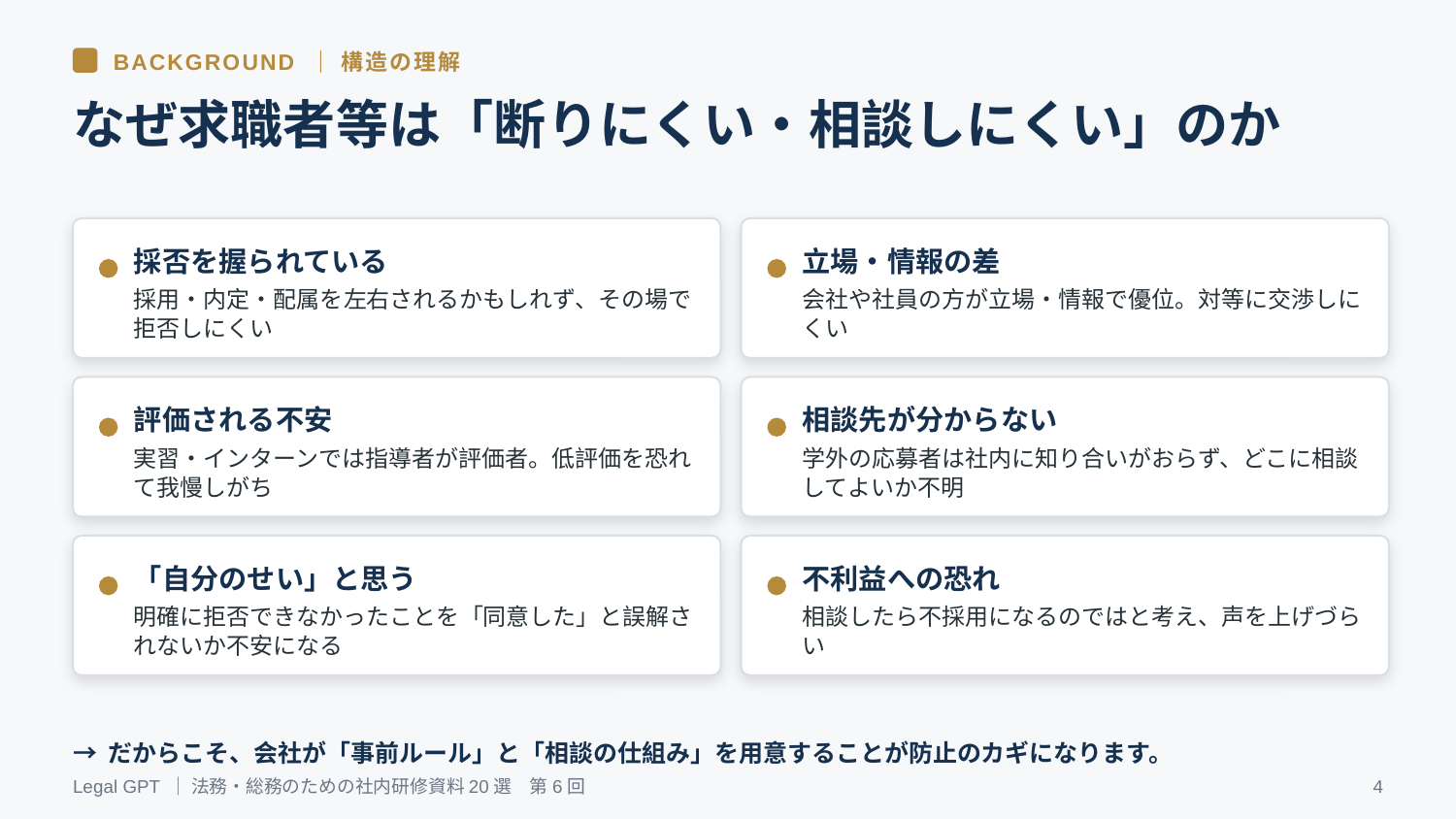

BACKGROUND ｜ 構造の理解

なぜ求職者等は「断りにくい・相談しにくい」のか

採否を握られている
立場・情報の差

採用・内定・配属を左右されるかもしれず、その場で拒否しにくい
会社や社員の方が立場・情報で優位。対等に交渉しにくい

評価される不安
相談先が分からない

実習・インターンでは指導者が評価者。低評価を恐れて我慢しがち
学外の応募者は社内に知り合いがおらず、どこに相談してよいか不明

「自分のせい」と思う
不利益への恐れ

明確に拒否できなかったことを「同意した」と誤解されないか不安になる
相談したら不採用になるのではと考え、声を上げづらい
→ だからこそ、会社が「事前ルール」と「相談の仕組み」を用意することが防止のカギになります。
Legal GPT ｜ 法務・総務のための社内研修資料20選　第6回
4